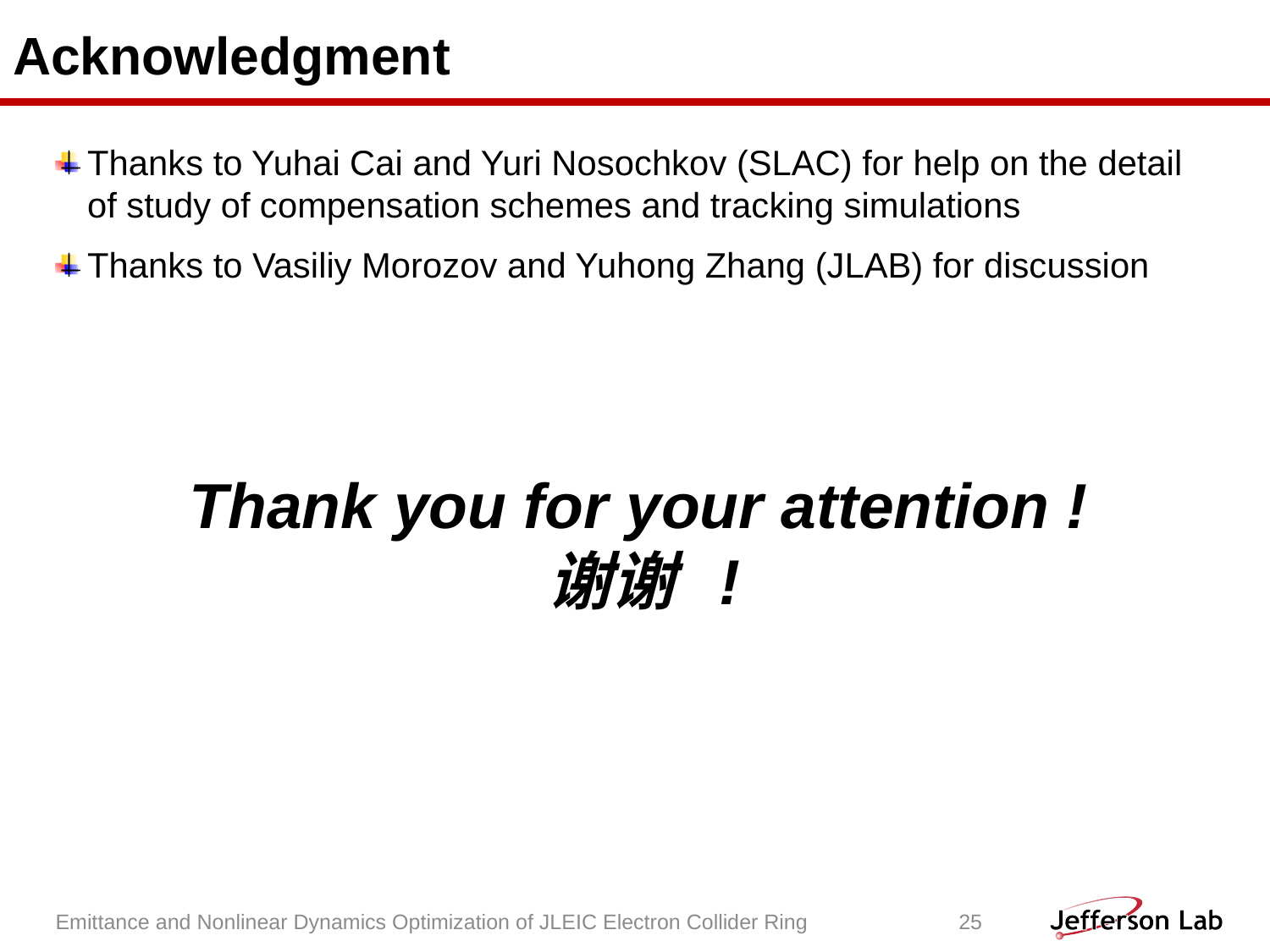

# Acknowledgment
Thanks to Yuhai Cai and Yuri Nosochkov (SLAC) for help on the detail of study of compensation schemes and tracking simulations
Thanks to Vasiliy Morozov and Yuhong Zhang (JLAB) for discussion
Thank you for your attention !
谢谢  !

Emittance and Nonlinear Dynamics Optimization of JLEIC Electron Collider Ring
25